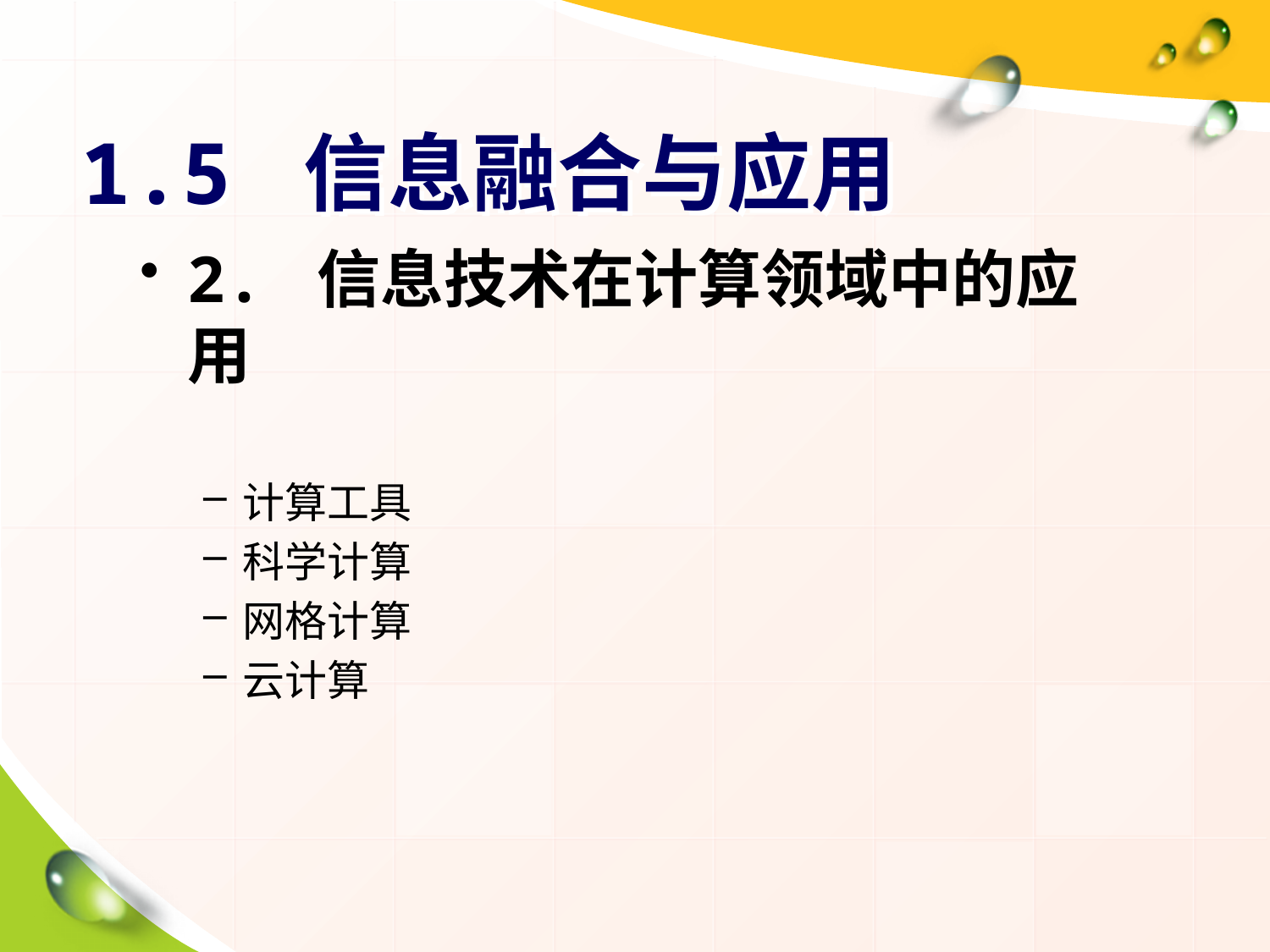

# 1.5 信息融合与应用
2. 信息技术在计算领域中的应用

计算工具
科学计算
网格计算
云计算